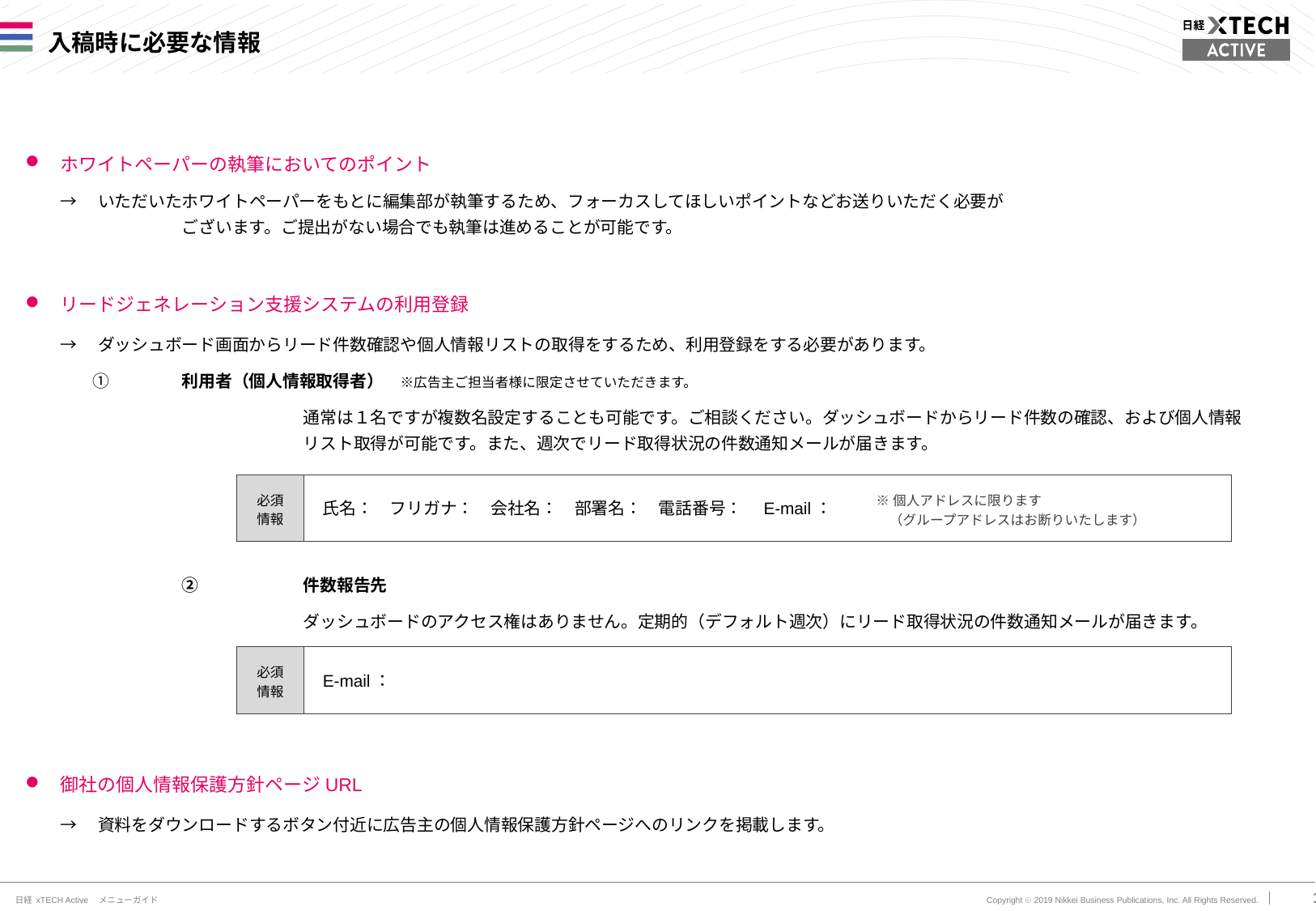

# 入稿時に必要な情報
ホワイトペーパーの執筆においてのポイント
	→　いただいたホワイトペーパーをもとに編集部が執筆するため、フォーカスしてほしいポイントなどお送りいただく必要が
	ございます。ご提出がない場合でも執筆は進めることが可能です。

リードジェネレーション支援システムの利用登録
	→　ダッシュボード画面からリード件数確認や個人情報リストの取得をするため、利用登録をする必要があります。
　　　　①	利用者（個人情報取得者）　※広告主ご担当者様に限定させていただきます。
　			通常は１名ですが複数名設定することも可能です。ご相談ください。ダッシュボードからリード件数の確認、および個人情報
		リスト取得が可能です。また、週次でリード取得状況の件数通知メールが届きます。
	②	件数報告先
			ダッシュボードのアクセス権はありません。定期的（デフォルト週次）にリード取得状況の件数通知メールが届きます。

御社の個人情報保護方針ページURL
	→　資料をダウンロードするボタン付近に広告主の個人情報保護方針ページへのリンクを掲載します。
必須
情報
氏名：　フリガナ：　会社名：　部署名：　電話番号：　E-mail：
※個人アドレスに限ります
　（グループアドレスはお断りいたします）
必須
情報
E-mail：